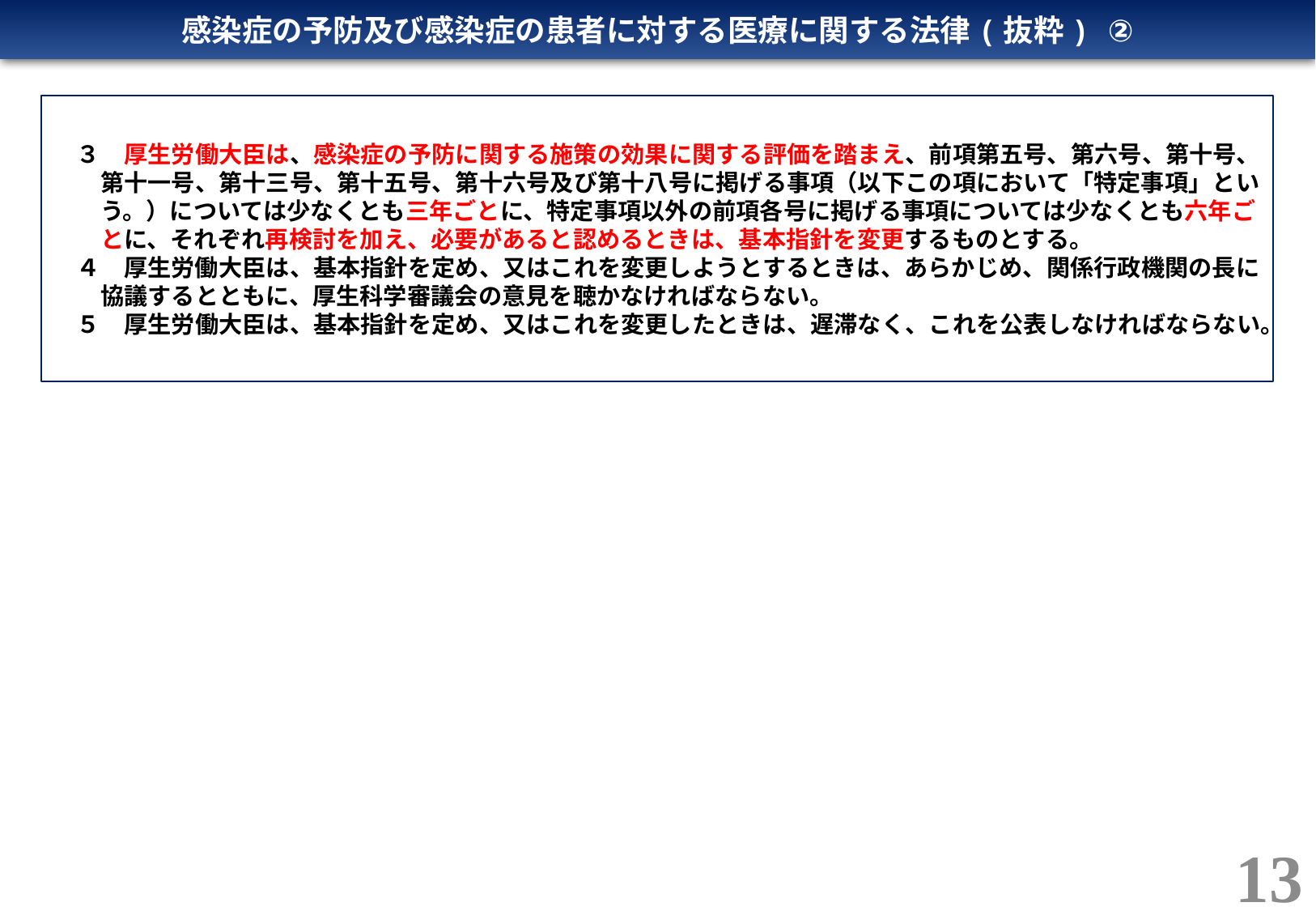

感染症の予防及び感染症の患者に対する医療に関する法律(抜粋) ②
　３　厚生労働大臣は、感染症の予防に関する施策の効果に関する評価を踏まえ、前項第五号、第六号、第十号、
　　第十一号、第十三号、第十五号、第十六号及び第十八号に掲げる事項（以下この項において「特定事項」とい
　　う。）については少なくとも三年ごとに、特定事項以外の前項各号に掲げる事項については少なくとも六年ご
　　とに、それぞれ再検討を加え、必要があると認めるときは、基本指針を変更するものとする。
　４　厚生労働大臣は、基本指針を定め、又はこれを変更しようとするときは、あらかじめ、関係行政機関の長に
　　協議するとともに、厚生科学審議会の意見を聴かなければならない。
　５　厚生労働大臣は、基本指針を定め、又はこれを変更したときは、遅滞なく、これを公表しなければならない。
13